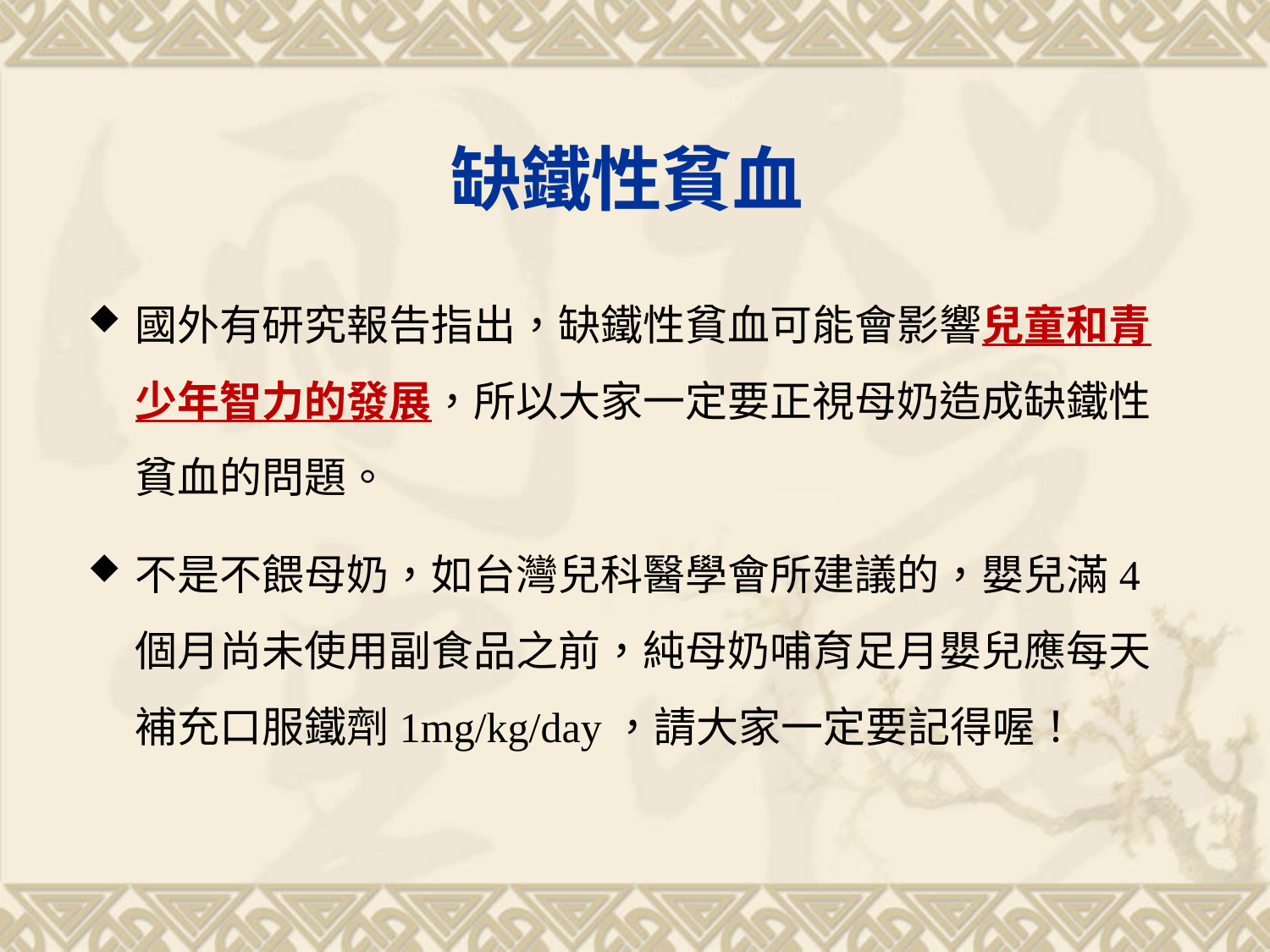

# 缺鐵性貧血
國外有研究報告指出，缺鐵性貧血可能會影響兒童和青少年智力的發展，所以大家一定要正視母奶造成缺鐵性貧血的問題。
不是不餵母奶，如台灣兒科醫學會所建議的，嬰兒滿4個月尚未使用副食品之前，純母奶哺育足月嬰兒應每天補充口服鐵劑1mg/kg/day，請大家一定要記得喔！